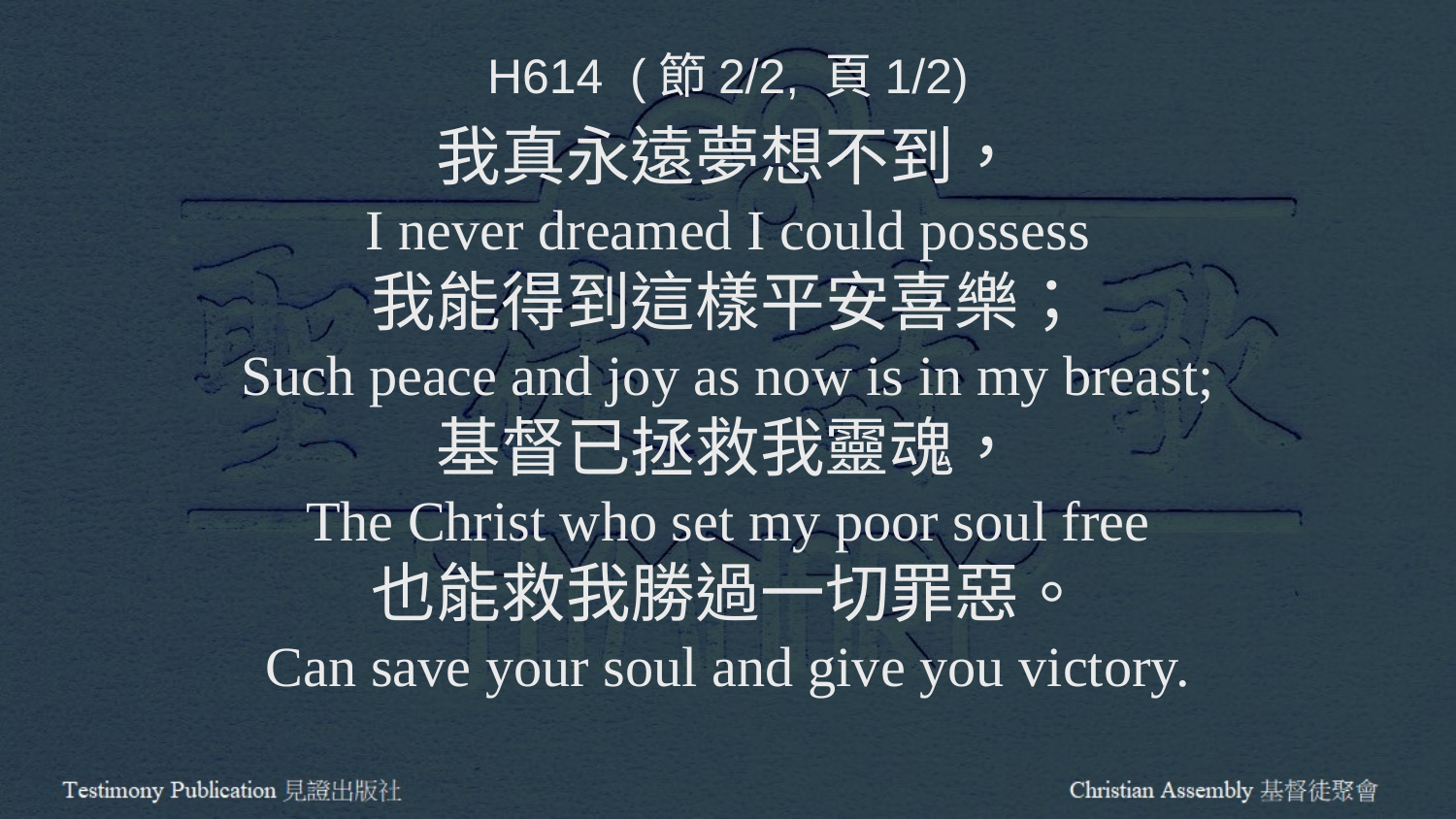

H614  (節2/2, 頁1/2)
我真永遠夢想不到，
I never dreamed I could possess
我能得到這樣平安喜樂；
Such peace and joy as now is in my breast;
基督已拯救我靈魂，
The Christ who set my poor soul free
也能救我勝過一切罪惡。
Can save your soul and give you victory.